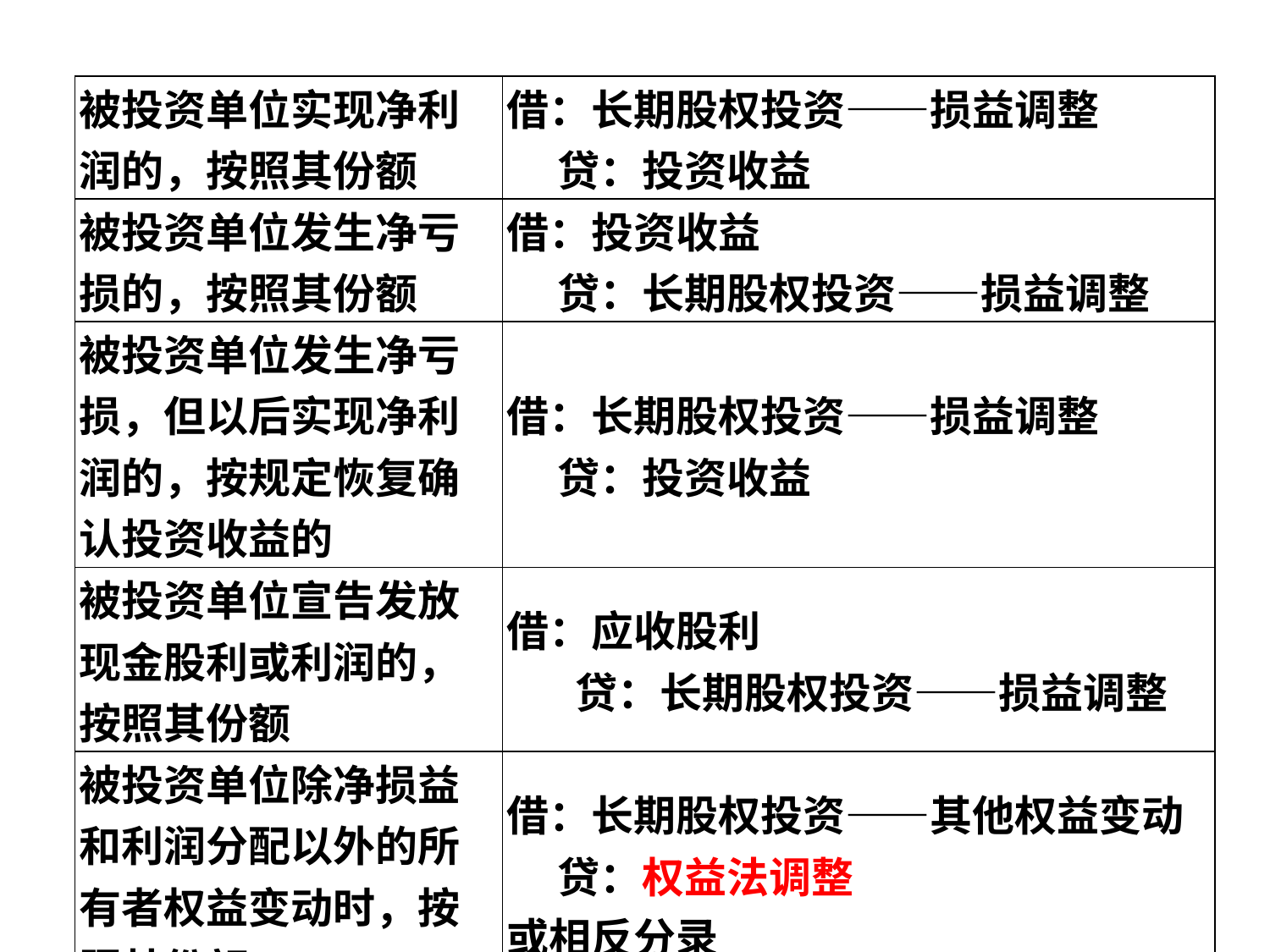

| 被投资单位实现净利润的，按照其份额 | 借：长期股权投资——损益调整 贷：投资收益 |
| --- | --- |
| 被投资单位发生净亏损的，按照其份额 | 借：投资收益 贷：长期股权投资——损益调整 |
| 被投资单位发生净亏损，但以后实现净利润的，按规定恢复确认投资收益的 | 借：长期股权投资——损益调整 贷：投资收益 |
| 被投资单位宣告发放现金股利或利润的，按照其份额 | 借：应收股利 贷：长期股权投资——损益调整 |
| 被投资单位除净损益和利润分配以外的所有者权益变动时，按照其份额 | 借：长期股权投资——其他权益变动 贷：权益法调整 或相反分录 |
136